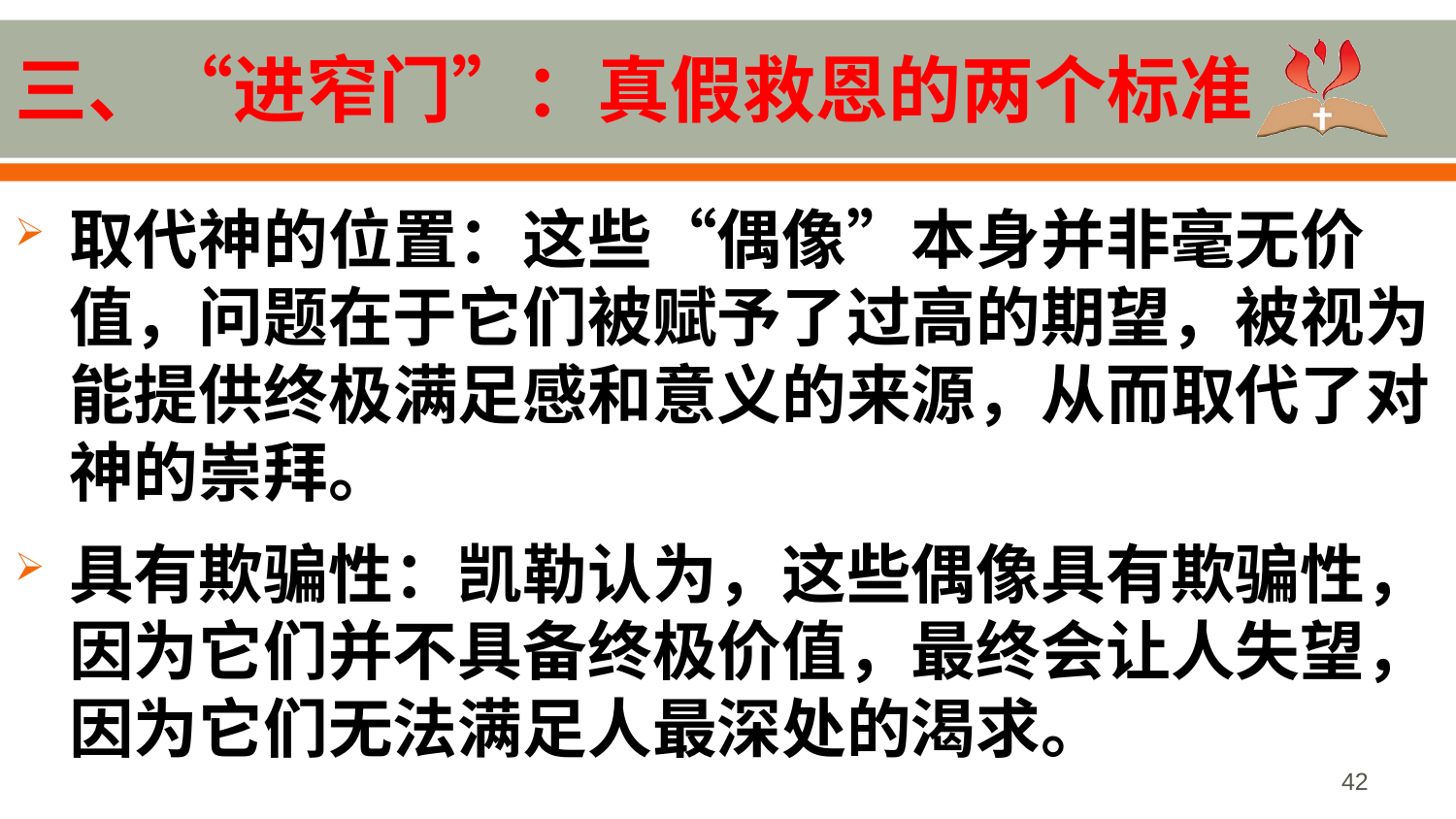

# 三、“进窄门”：真假救恩的两个标准
取代神的位置：这些“偶像”本身并非毫无价值，问题在于它们被赋予了过高的期望，被视为能提供终极满足感和意义的来源，从而取代了对神的崇拜。
具有欺骗性：凯勒认为，这些偶像具有欺骗性，因为它们并不具备终极价值，最终会让人失望，因为它们无法满足人最深处的渴求。

42